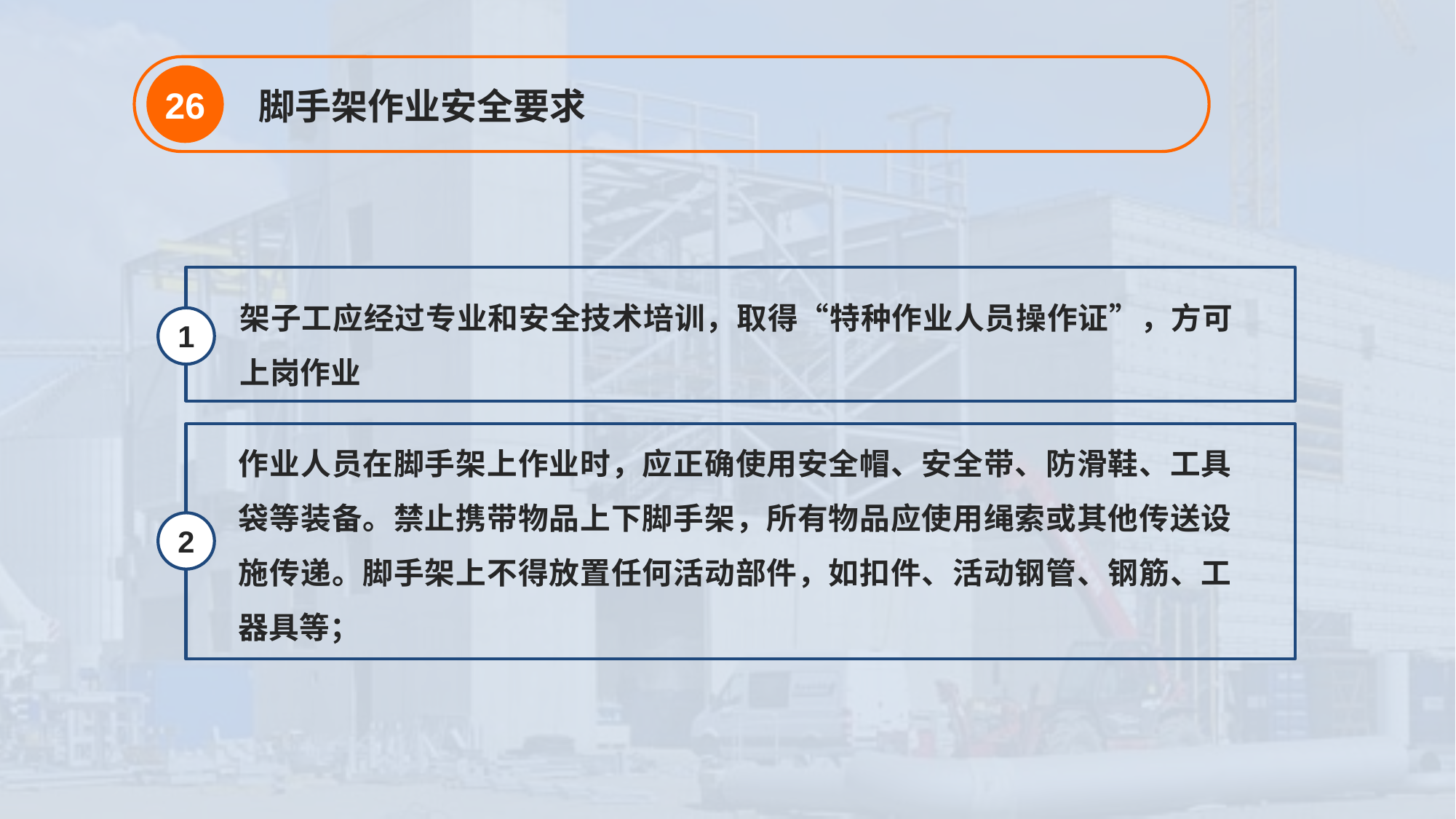

26
脚手架作业安全要求

架子工应经过专业和安全技术培训，取得“特种作业人员操作证”，方可上岗作业

1

作业人员在脚手架上作业时，应正确使用安全帽、安全带、防滑鞋、工具袋等装备。禁止携带物品上下脚手架，所有物品应使用绳索或其他传送设施传递。脚手架上不得放置任何活动部件，如扣件、活动钢管、钢筋、工器具等；

2